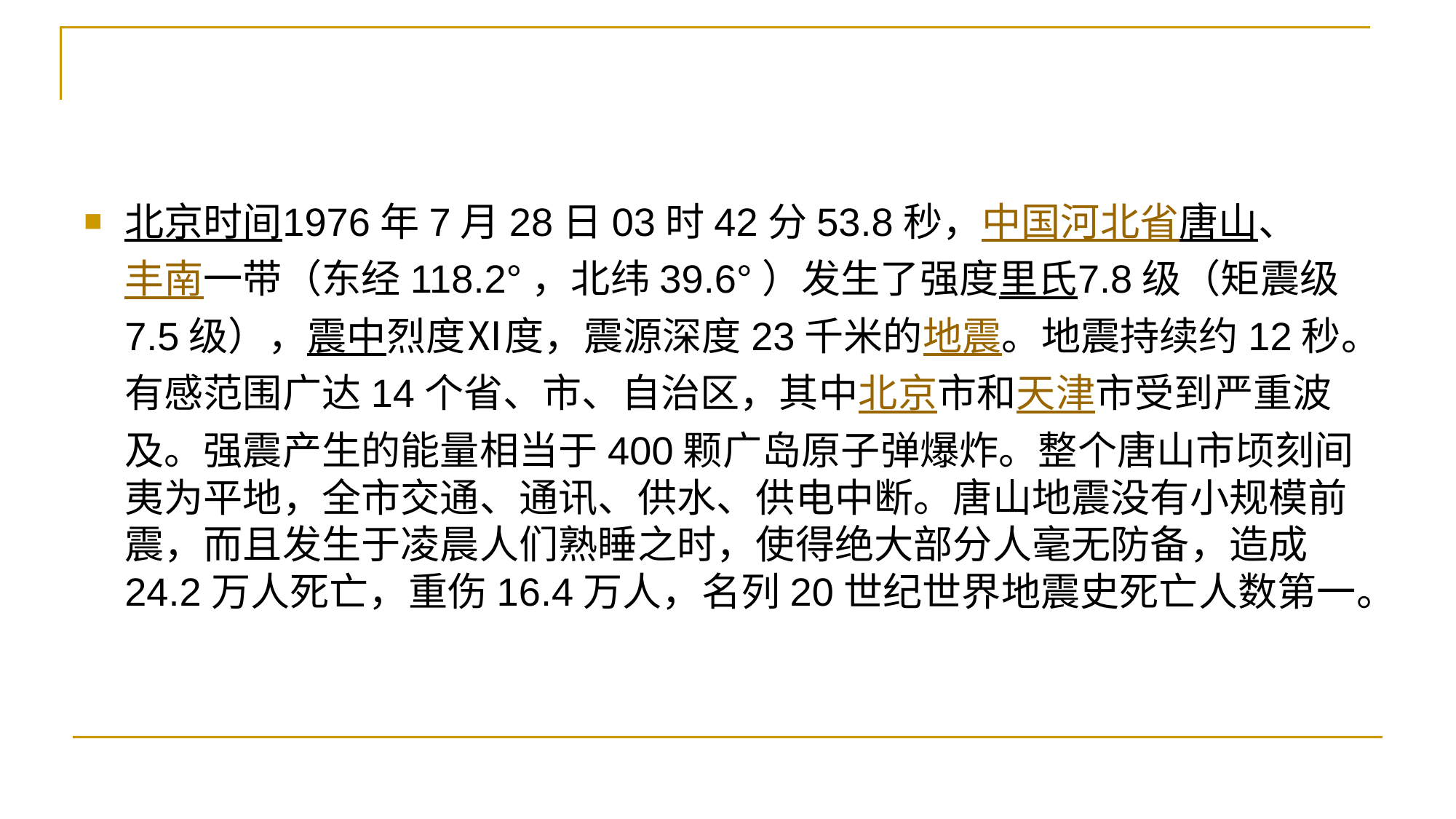

#
北京时间1976年7月28日03时42分53.8秒，中国河北省唐山、丰南一带（东经118.2°，北纬39.6°）发生了强度里氏7.8级（矩震级7.5级），震中烈度Ⅺ度，震源深度23千米的地震。地震持续约12秒。有感范围广达14个省、市、自治区，其中北京市和天津市受到严重波及。强震产生的能量相当于400颗广岛原子弹爆炸。整个唐山市顷刻间夷为平地，全市交通、通讯、供水、供电中断。唐山地震没有小规模前震，而且发生于凌晨人们熟睡之时，使得绝大部分人毫无防备，造成24.2万人死亡，重伤16.4万人，名列20世纪世界地震史死亡人数第一。